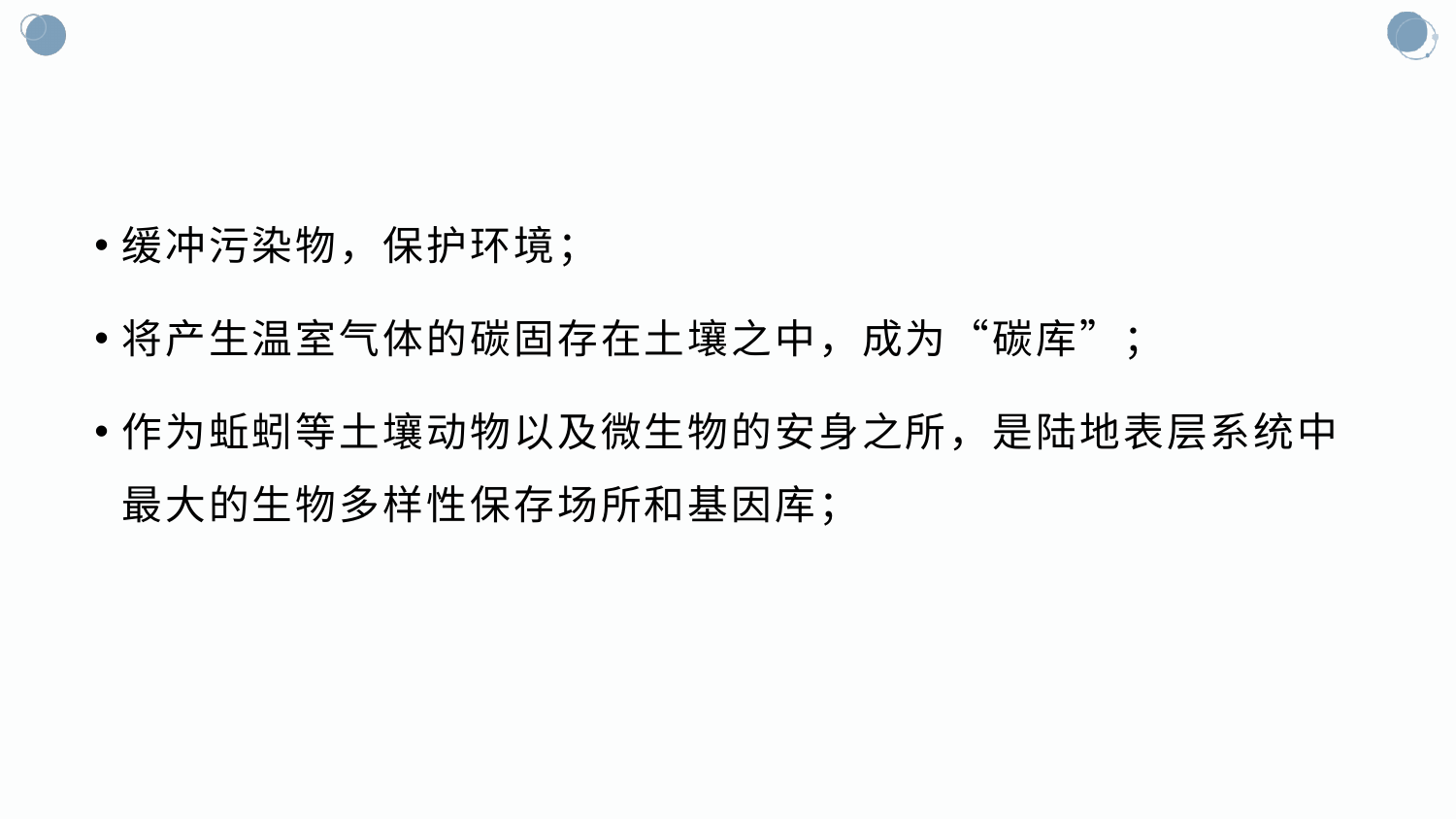

#
缓冲污染物，保护环境；
将产生温室气体的碳固存在土壤之中，成为“碳库”；
作为蚯蚓等土壤动物以及微生物的安身之所，是陆地表层系统中最大的生物多样性保存场所和基因库；